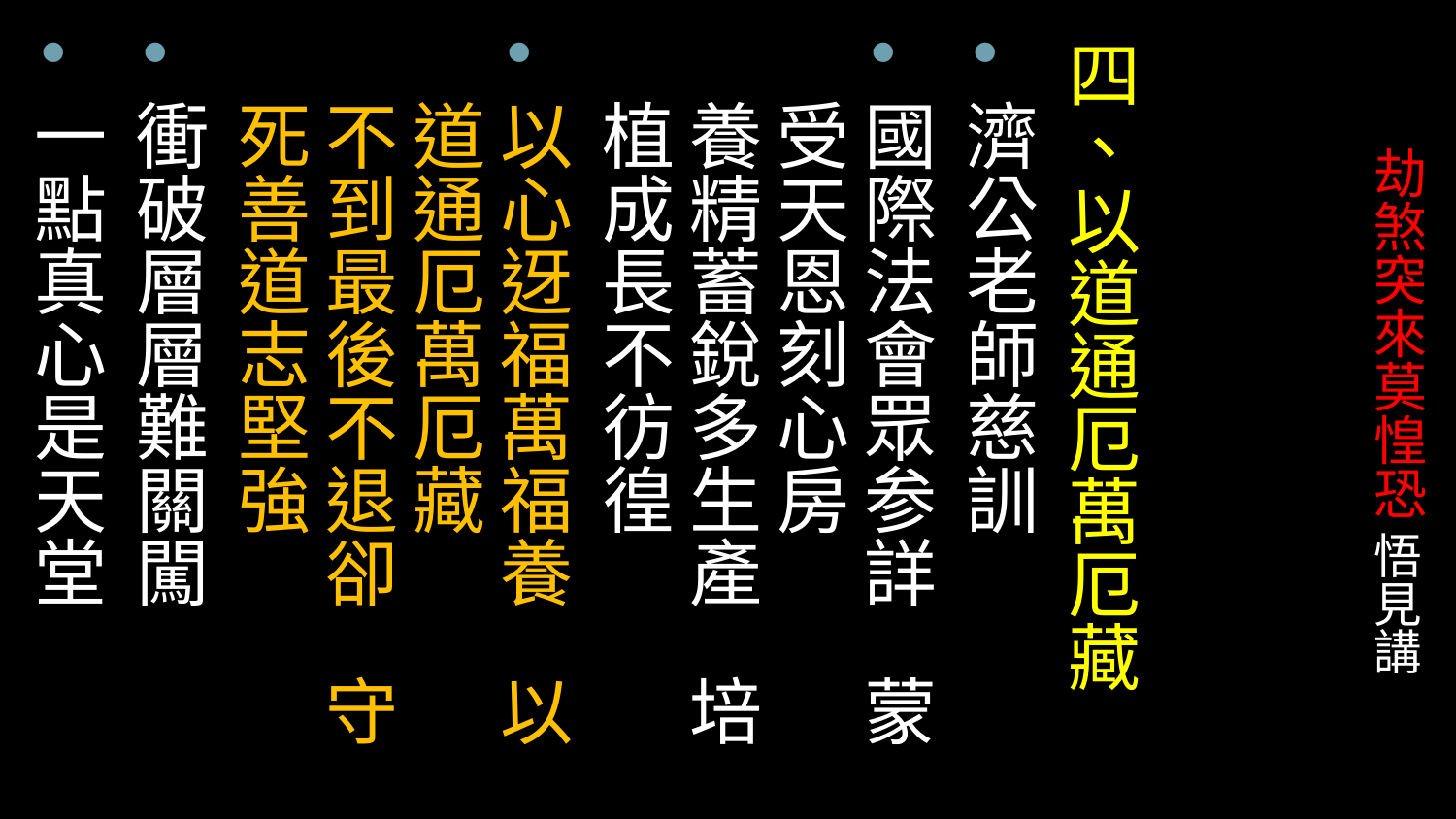

四、以道通厄萬厄藏
濟公老師慈訓
國際法會眾参詳    蒙受天恩刻心房
養精蓄銳多生產    培植成長不彷徨
以心迓福萬福養    以道通厄萬厄藏
不到最後不退卻    守死善道志堅強
衝破層層難關闖
一點真心是天堂
# 劫煞突來莫惶恐 悟見講